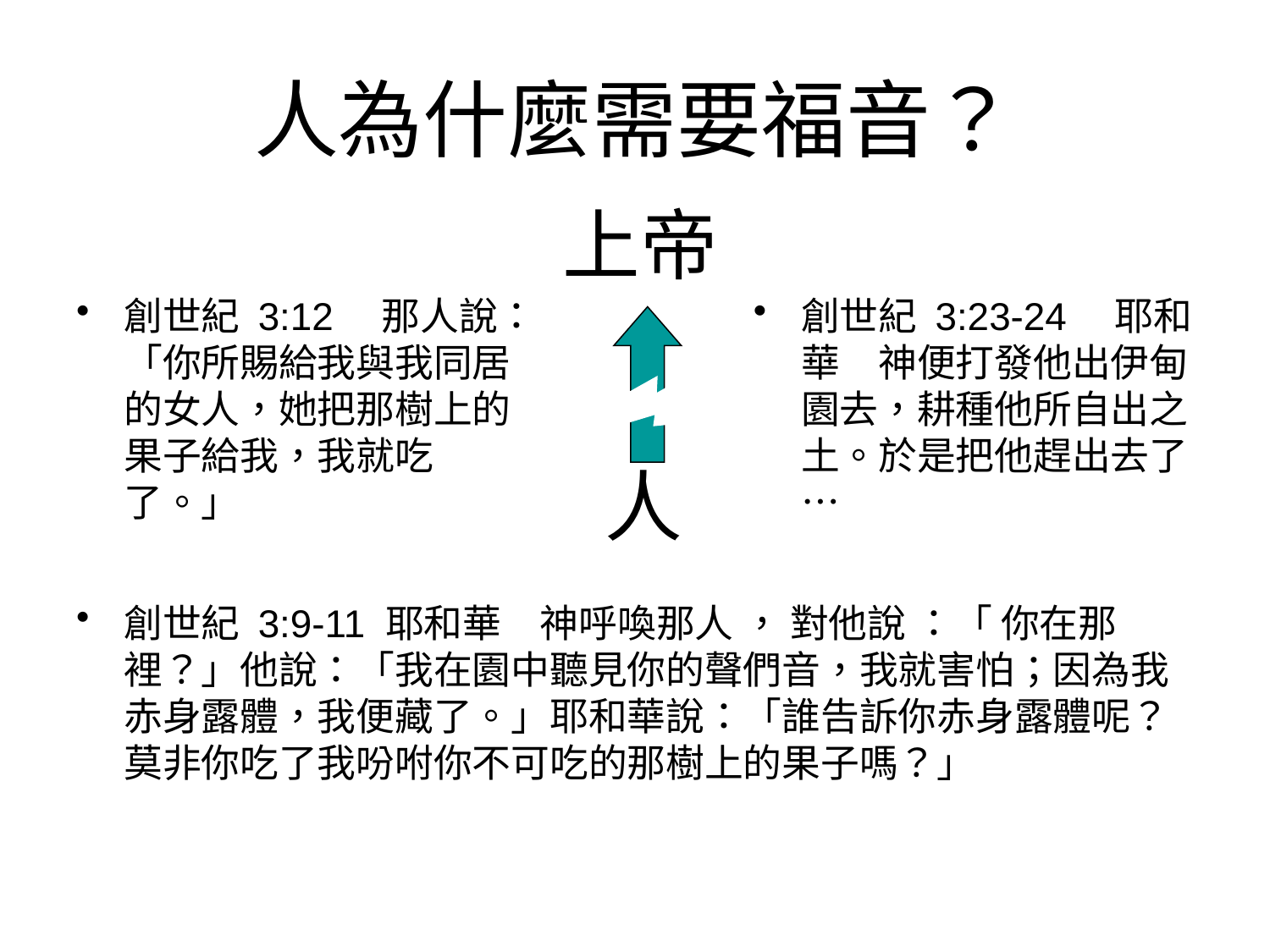

# 人為什麼需要福音？
上帝
創世紀 3:12　那人說：「你所賜給我與我同居的女人，她把那樹上的果子給我，我就吃了。」
創世紀 3:23-24　耶和華　神便打發他出伊甸園去，耕種他所自出之土。於是把他趕出去了…

人
創世紀 3:9-11 耶和華　神呼喚那人 ， 對他說 ：「 你在那裡？」他說：「我在園中聽見你的聲們音，我就害怕；因為我赤身露體，我便藏了。」耶和華說：「誰告訴你赤身露體呢？莫非你吃了我吩咐你不可吃的那樹上的果子嗎？」